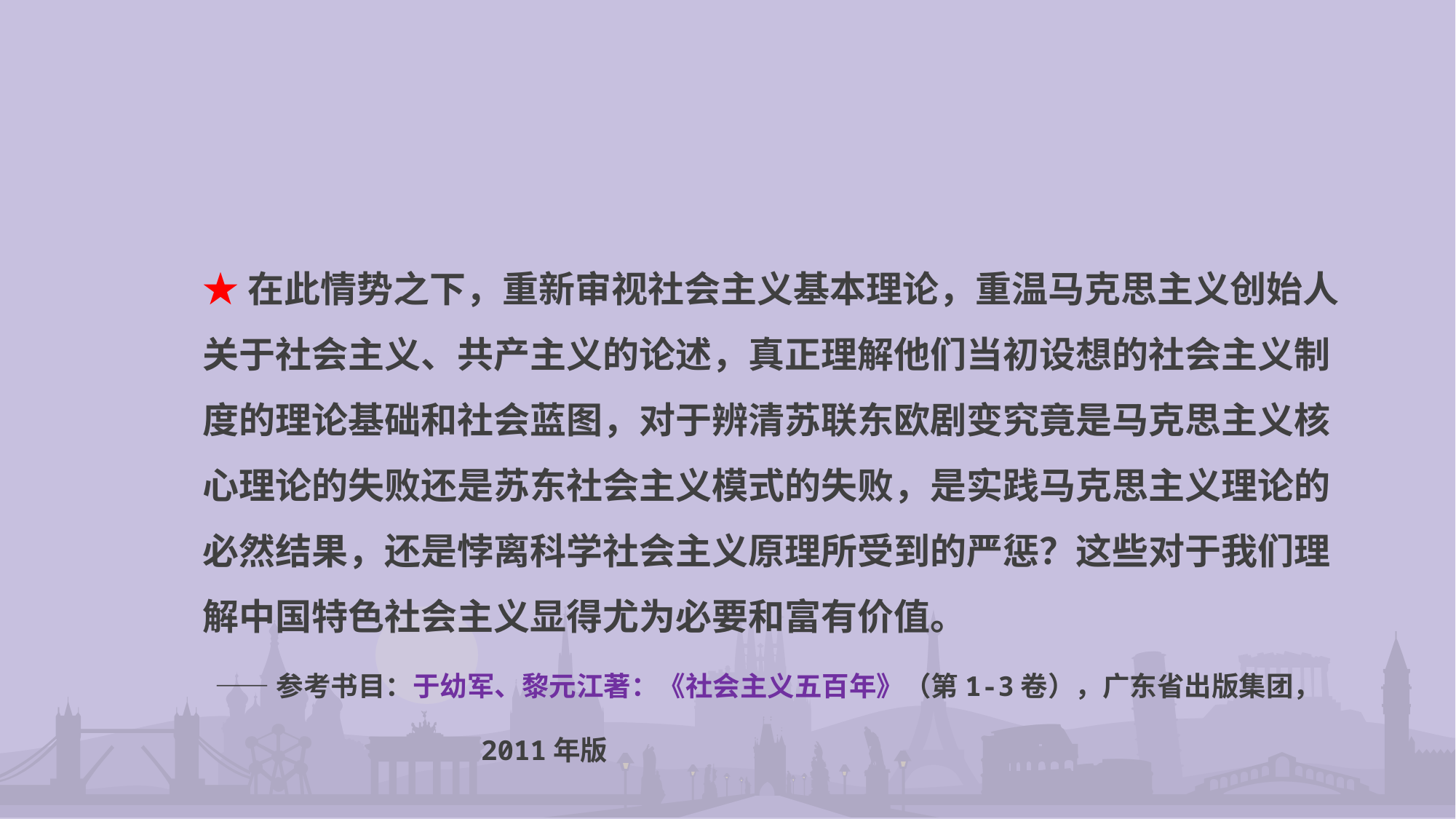

★在此情势之下，重新审视社会主义基本理论，重温马克思主义创始人关于社会主义、共产主义的论述，真正理解他们当初设想的社会主义制度的理论基础和社会蓝图，对于辨清苏联东欧剧变究竟是马克思主义核心理论的失败还是苏东社会主义模式的失败，是实践马克思主义理论的必然结果，还是悖离科学社会主义原理所受到的严惩？这些对于我们理解中国特色社会主义显得尤为必要和富有价值。
  ——参考书目：于幼军、黎元江著：《社会主义五百年》（第1-3卷），广东省出版集团，
                 2011年版